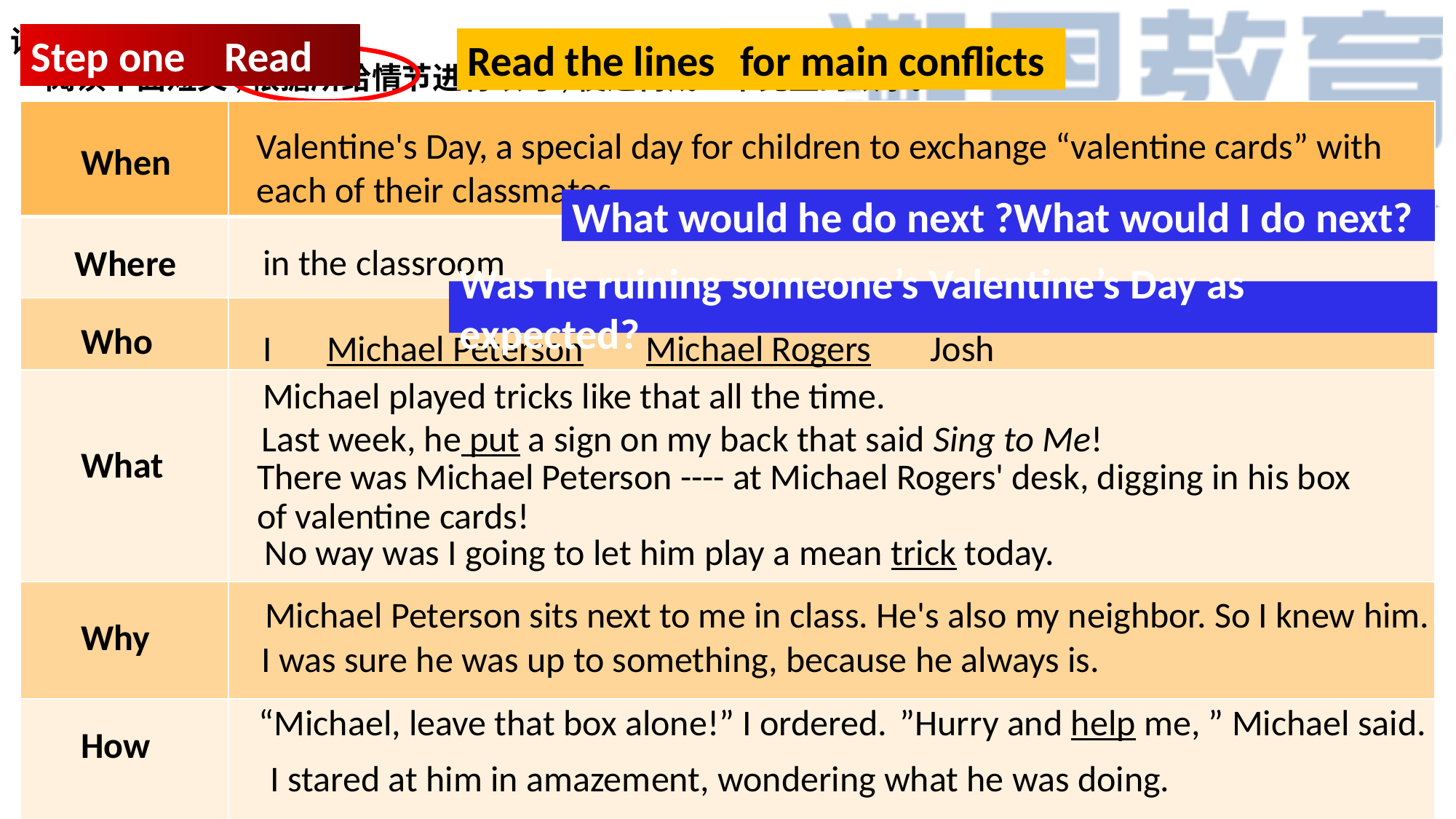

读后续写（满分25分）
    阅读下面短文,根据所给情节进行续写,使之构成一个完整的故事。
Step one    Read
 for main conflicts
Read the lines (5W+1H)

|  |  |
| --- | --- |
|  |  |
|  |  |
|  |  |
|  |  |
|  |  |
     Break was almost over. Normally, I didn't bother to keep track of Michael Peterson. I tried to ignore him. But today was Valentine's Day, a special day for children to exchange “valentine cards” with each of their classmates. No way was I going to let him play a mean trick today.
    Michael Peterson sits next to me in class. He's also my neighbor. So I know him. And I was sure he was up to something, because he always is. Last week, he put a sign on my back that said Sing to Me! It was terrible. Sure, maybe it was funny at first, if a little confusing. Everywhere I went people I didn’t even know started singing to me. But once I realized it was just because of the sign on my back, I was extremely angry. Michael played tricks like that all the time. So I knew what he was doing now---- ruining someone's Valentine's Day.
      I was going to stop him. But where was he? He wasn't on the playground for break as supposed to be. “Have you seen Michael?” I asked Josh, who swung down from the monkey bar sand said, “Which Michael?”
    “Michael Peterson,”I said. I had forgotten about Michael Rogers, the new kid in our class. Josh shrugged. “Haven't seen him.” Then he grinned. “He's probably off playing a funny trick.”
    I sighed. “That's what I'm afraid of.” I headed for the classroom. There was Michael Peterson ----at Michael Rogers' desk, digging in his box of valentine cards! “Michael, leave that box alone!” I ordered.
    ”Hurry and help me, ” Michael said.
    I stared at him in amazement. He wanted me to help him? ”No way!”I said, thinking that he was stealing valentine cards from Michael Rogers' box. Then, after watching him for a moment, I added, “What are you doing, anyway?”
Valentine's Day, a special day for children to exchange “valentine cards” with each of their classmates
When
What would he do next ?What would I do next?
in the classroom
Where
Was he ruining someone’s Valentine’s Day as expected?
Who
I
Michael Peterson
Michael Rogers
 Josh
Michael played tricks like that all the time.
Last week, he put a sign on my back that said Sing to Me!
What
 There was Michael Peterson ---- at Michael Rogers' desk, digging in his box
 of valentine cards!
No way was I going to let him play a mean trick today.
Michael Peterson sits next to me in class. He's also my neighbor. So I knew him.
Why
I was sure he was up to something, because he always is.
”Hurry and help me, ” Michael said.
“Michael, leave that box alone!” I ordered.
How
I stared at him in amazement, wondering what he was doing.